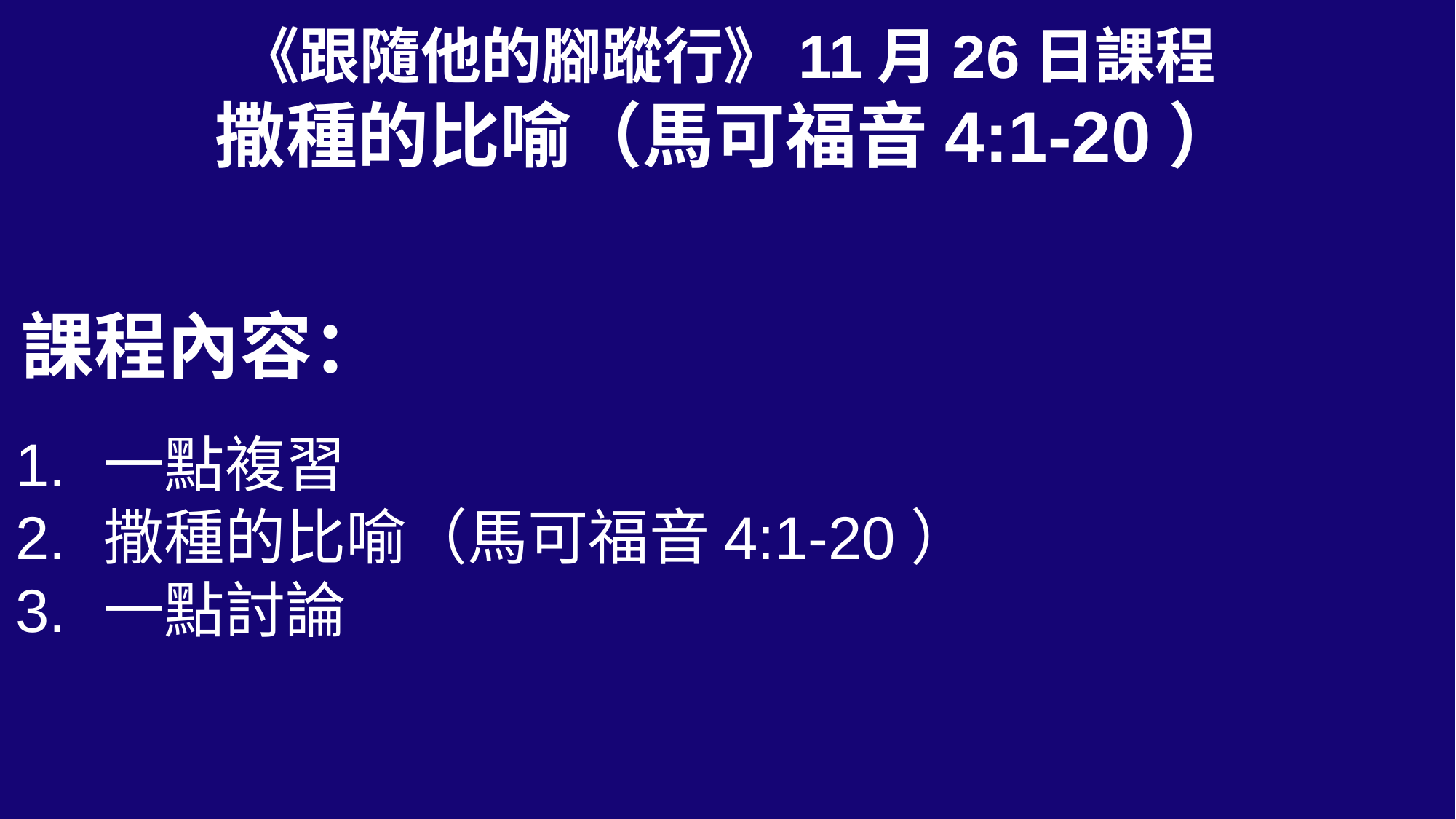

《跟隨他的腳蹤行》11月26日課程
撒種的比喻（馬可福音4:1-20）
課程內容：
一點複習
撒種的比喻（馬可福音4:1-20）
一點討論